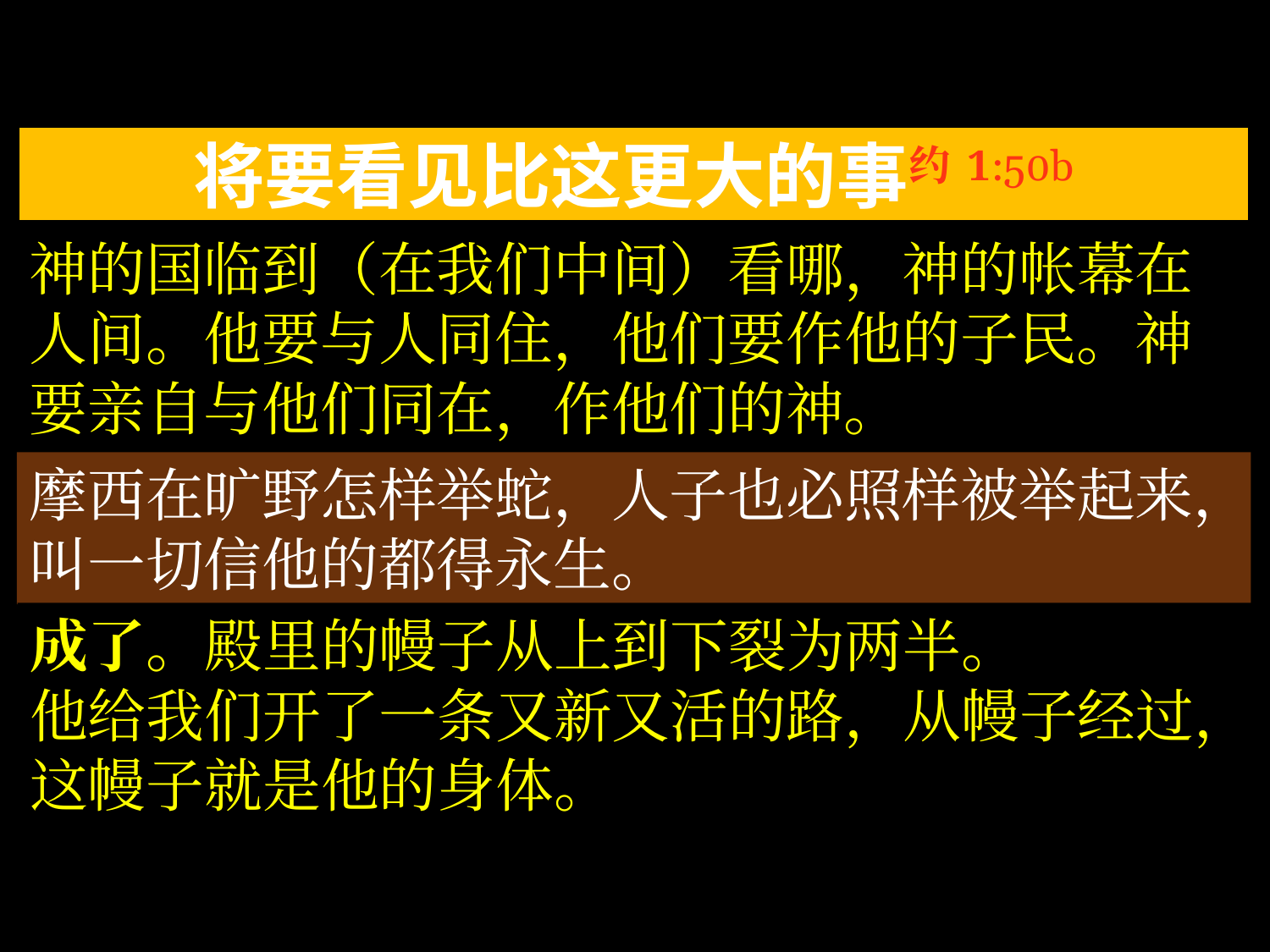

将要看见比这更大的事约1:50b
神的国临到（在我们中间）看哪，神的帐幕在人间。他要与人同住，他们要作他的子民。神要亲自与他们同在，作他们的神。
摩西在旷野怎样举蛇，人子也必照样被举起来，叫一切信他的都得永生。
成了。殿里的幔子从上到下裂为两半。
他给我们开了一条又新又活的路，从幔子经过，这幔子就是他的身体。